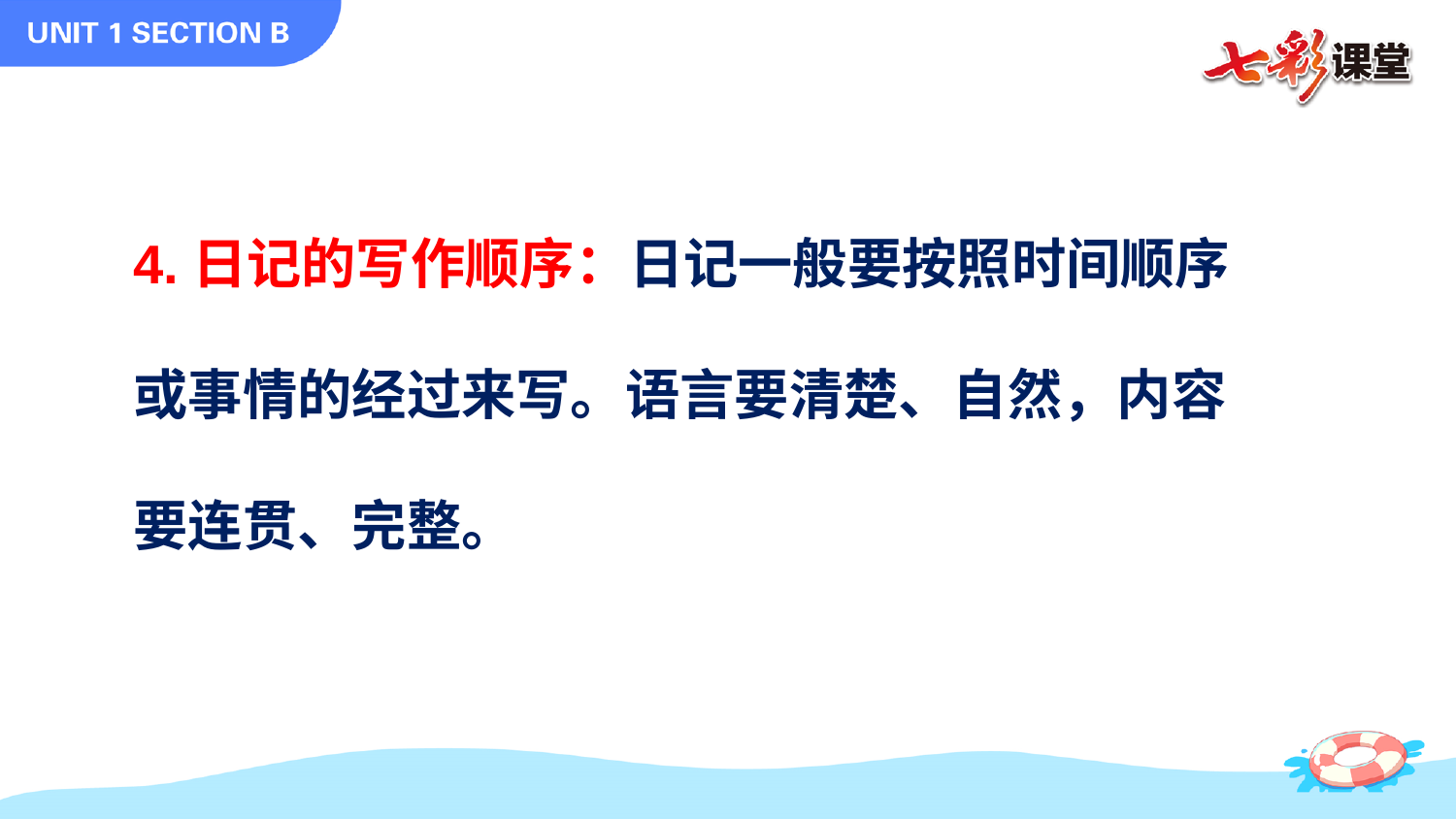

4.日记的写作顺序：日记一般要按照时间顺序或事情的经过来写。语言要清楚、自然，内容要连贯、完整。